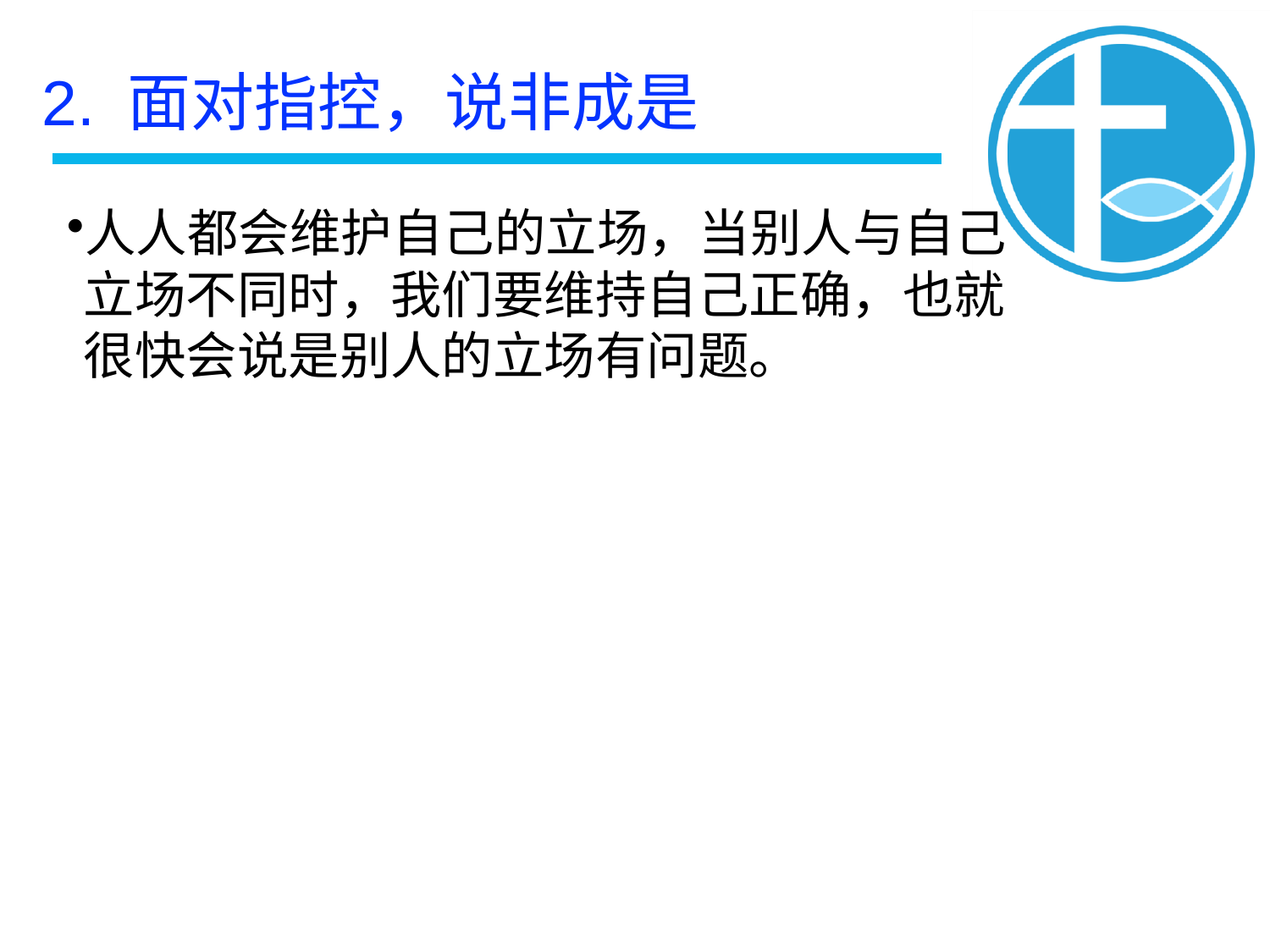

2. 面对指控，说非成是
人人都会维护自己的立场，当别人与自己立场不同时，我们要维持自己正确，也就很快会说是别人的立场有问题。